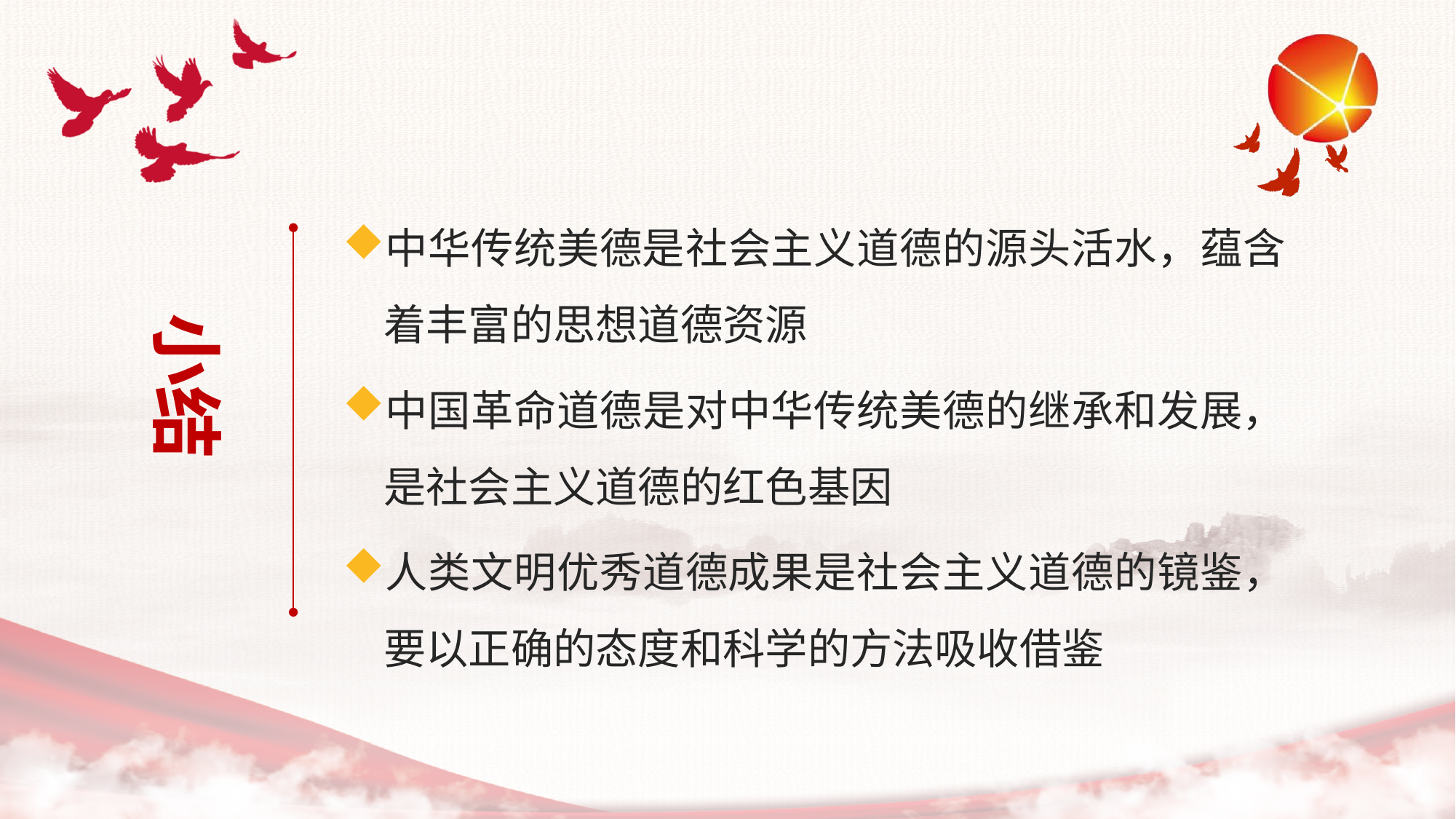

中华传统美德是社会主义道德的源头活水，蕴含着丰富的思想道德资源
中国革命道德是对中华传统美德的继承和发展，是社会主义道德的红色基因
人类文明优秀道德成果是社会主义道德的镜鉴，要以正确的态度和科学的方法吸收借鉴
小结